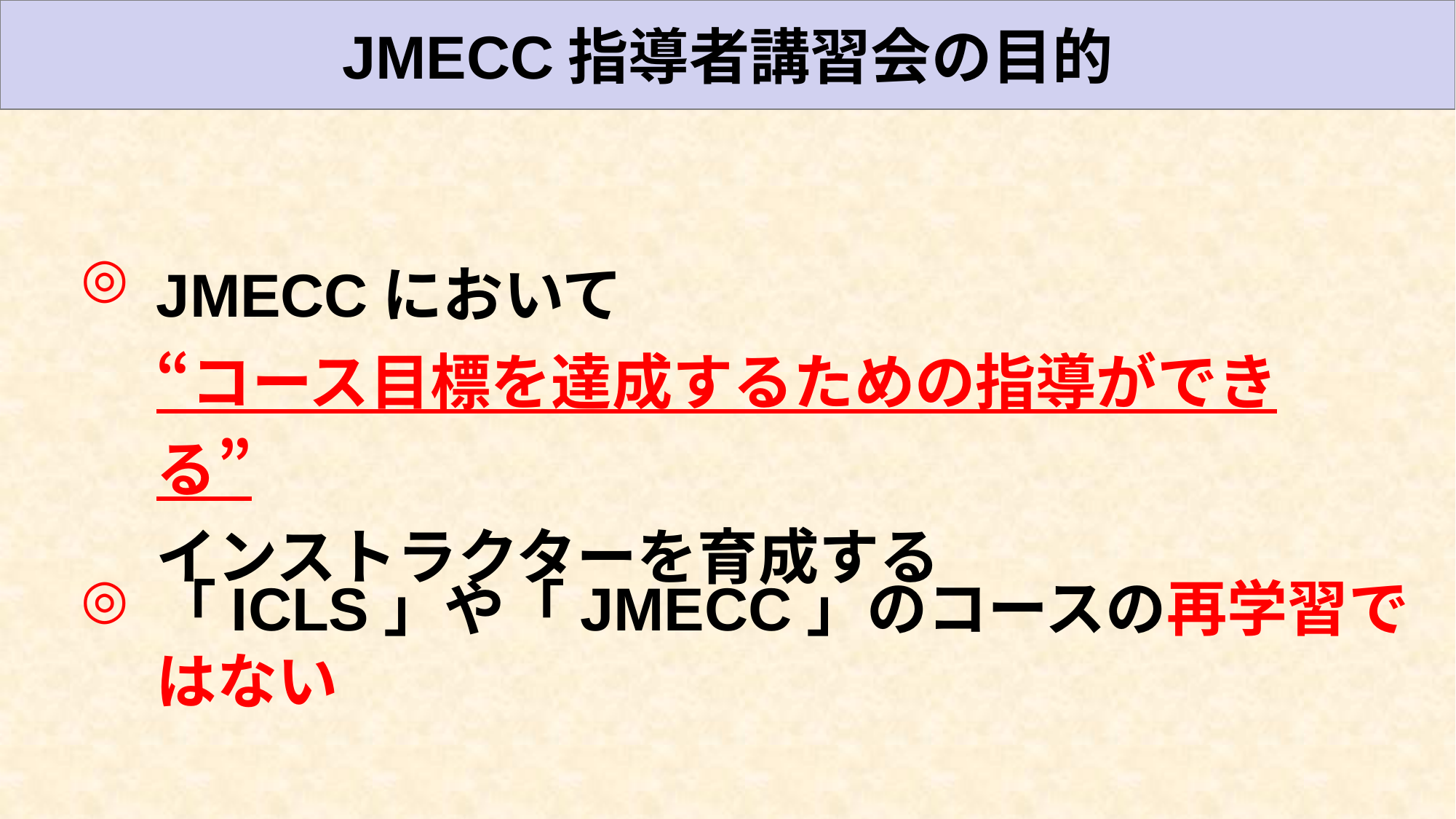

JMECC指導者講習会の目的
◎
JMECCにおいて
“コース目標を達成するための指導ができる”　
インストラクターを育成する
◎
「ICLS」や「JMECC」のコースの再学習ではない